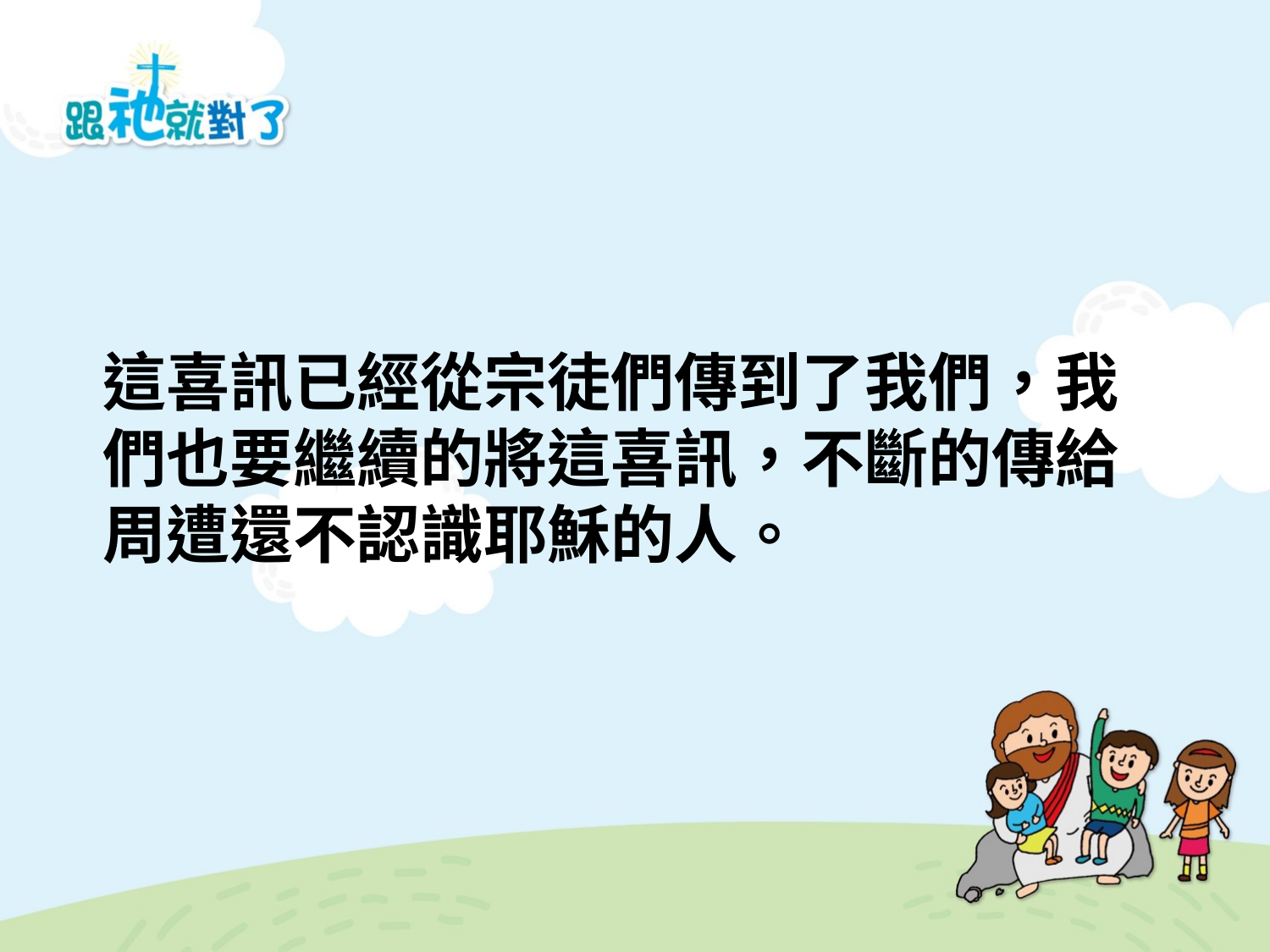

這喜訊已經從宗徒們傳到了我們，我們也要繼續的將這喜訊，不斷的傳給周遭還不認識耶穌的人。